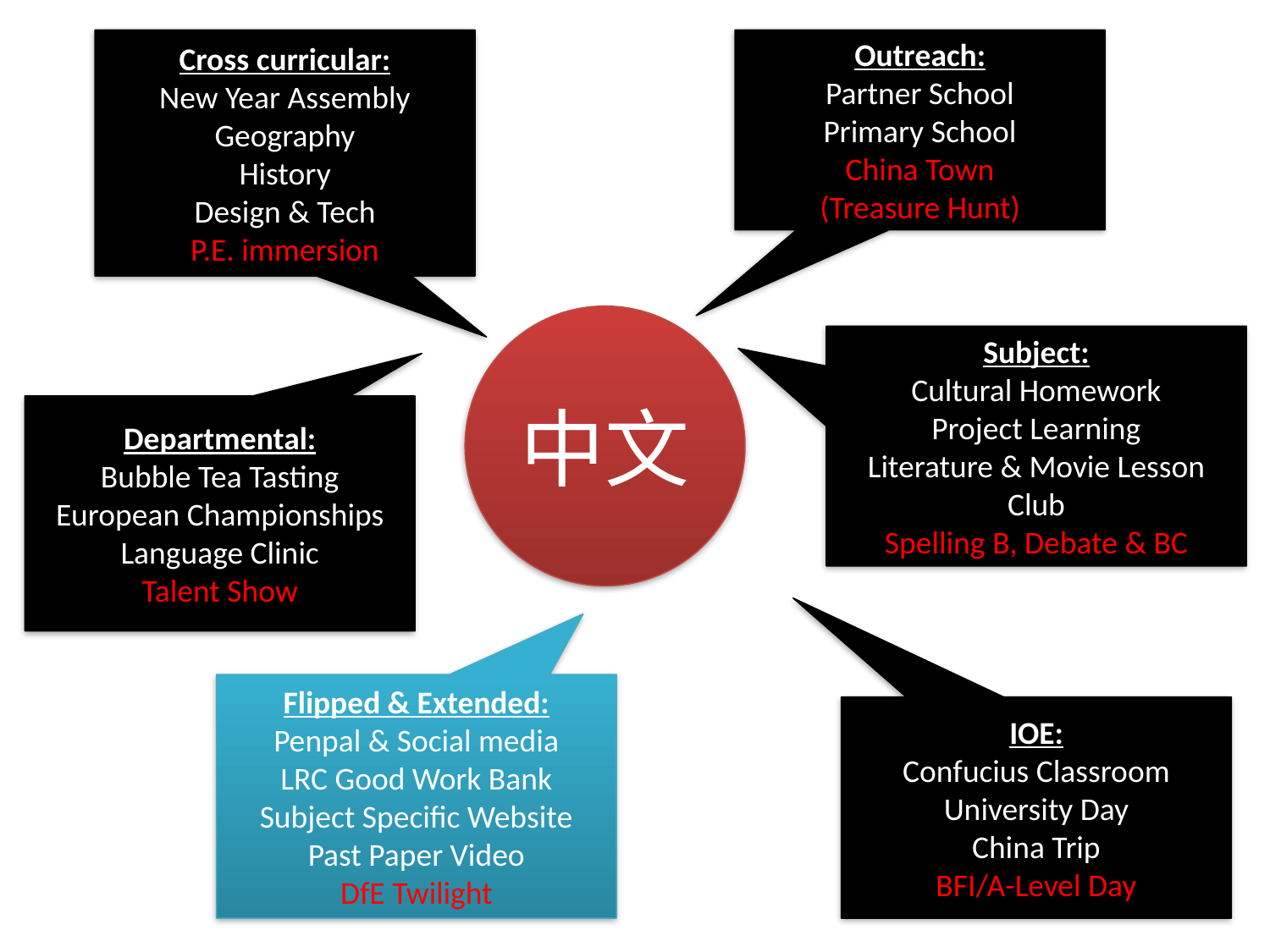

Cross curricular:
New Year Assembly
Geography
History
Design & Tech
P.E. immersion
Outreach:
Partner School
Primary School
China Town
(Treasure Hunt)
中文
Subject:
Cultural Homework
Project Learning
Literature & Movie Lesson
Club
Spelling B, Debate & BC
Departmental:
Bubble Tea Tasting
European Championships
Language Clinic
Talent Show
Flipped & Extended:
Penpal & Social media
LRC Good Work Bank
Subject Specific Website
Past Paper Video
DfE Twilight
IOE:
Confucius Classroom
University Day
China Trip
BFI/A-Level Day